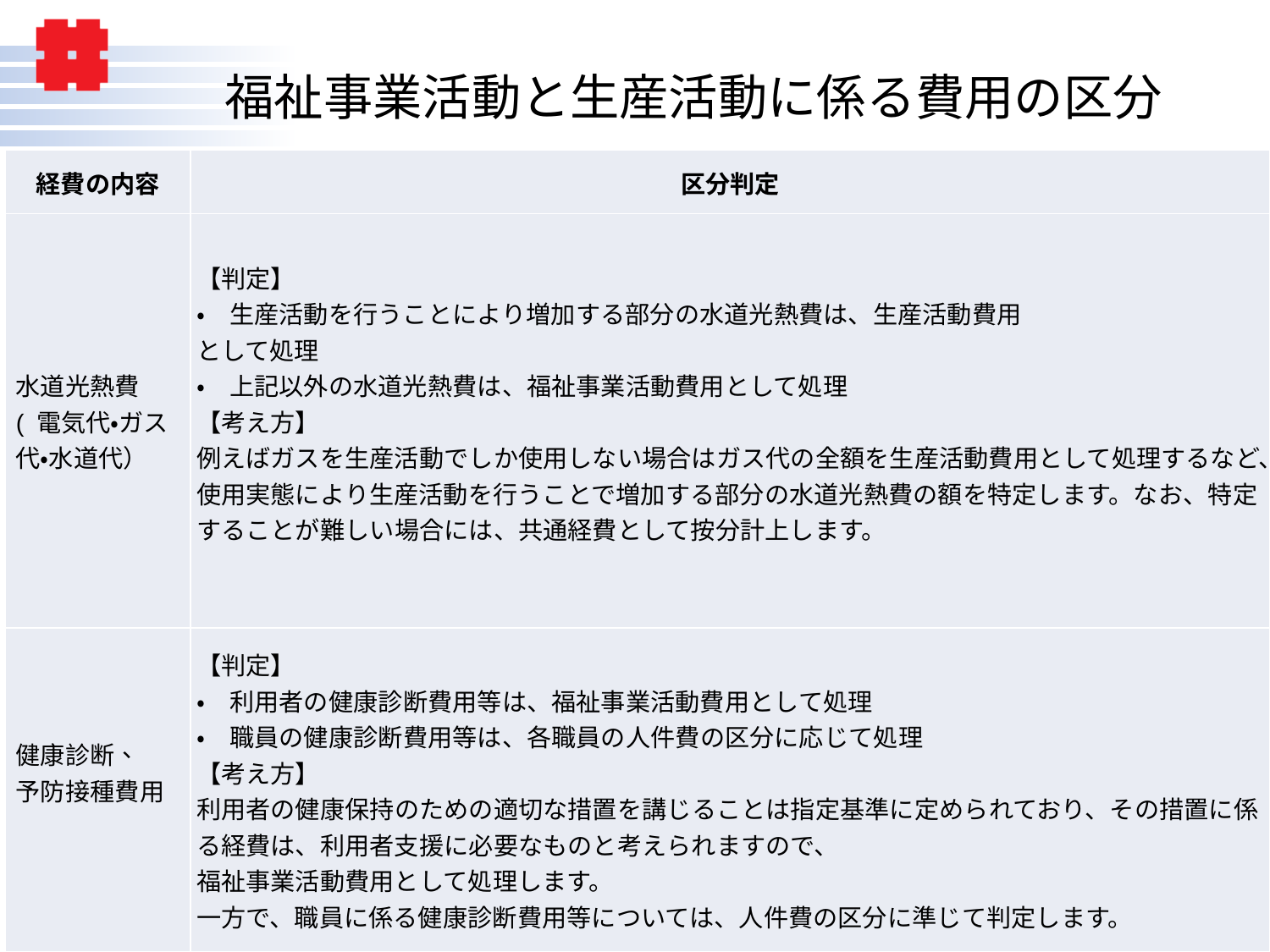

# 福祉事業活動と生産活動に係る費用の区分
| 経費の内容 | 区分判定 |
| --- | --- |
| 水道光熱費( 電気代・ガス代・水道代） | 【判定】 ・　生産活動を行うことにより増加する部分の水道光熱費は、生産活動費用 として処理 ・　上記以外の水道光熱費は、福祉事業活動費用として処理 【考え方】 例えばガスを生産活動でしか使用しない場合はガス代の全額を生産活動費用として処理するなど、使用実態により生産活動を行うことで増加する部分の水道光熱費の額を特定します。なお、特定することが難しい場合には、共通経費として按分計上します。 |
| 健康診断、 予防接種費用 | 【判定】 ・　利用者の健康診断費用等は、福祉事業活動費用として処理 ・　職員の健康診断費用等は、各職員の人件費の区分に応じて処理 【考え方】 利用者の健康保持のための適切な措置を講じることは指定基準に定められており、その措置に係る経費は、利用者支援に必要なものと考えられますので、 福祉事業活動費用として処理します。 一方で、職員に係る健康診断費用等については、人件費の区分に準じて判定します。 |